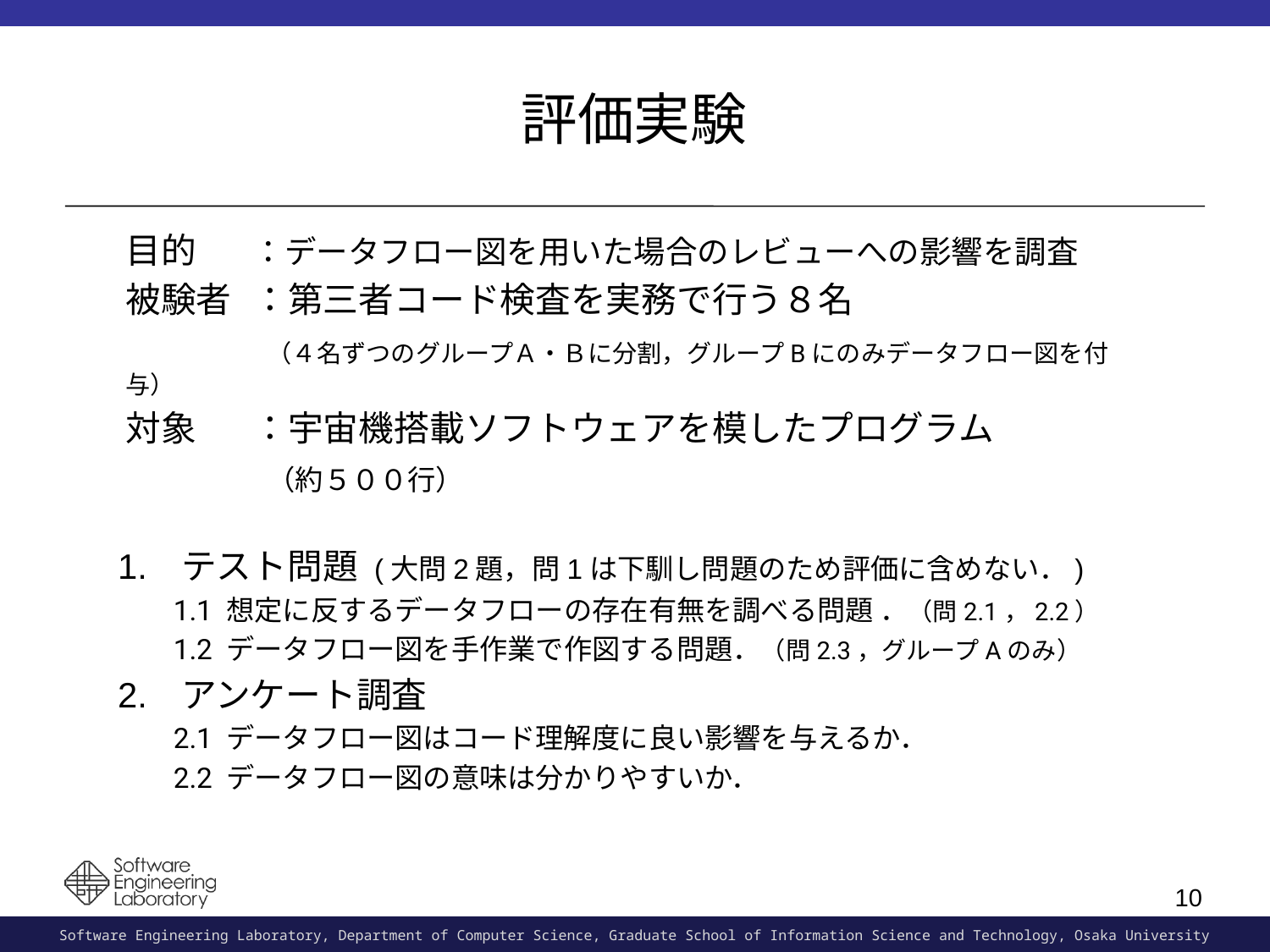

# 評価実験
目的	：データフロー図を用いた場合のレビューへの影響を調査
被験者	：第三者コード検査を実務で行う８名
　　　　（４名ずつのグループＡ・Ｂに分割，グループBにのみデータフロー図を付与）
対象	：宇宙機搭載ソフトウェアを模したプログラム
　　　　（約５００行）

テスト問題 (大問2題，問1は下馴し問題のため評価に含めない．)
1.1 想定に反するデータフローの存在有無を調べる問題 ．（問2.1，2.2）
1.2 データフロー図を手作業で作図する問題．（問2.3，グループAのみ）
アンケート調査
2.1 データフロー図はコード理解度に良い影響を与えるか．
2.2 データフロー図の意味は分かりやすいか．

10